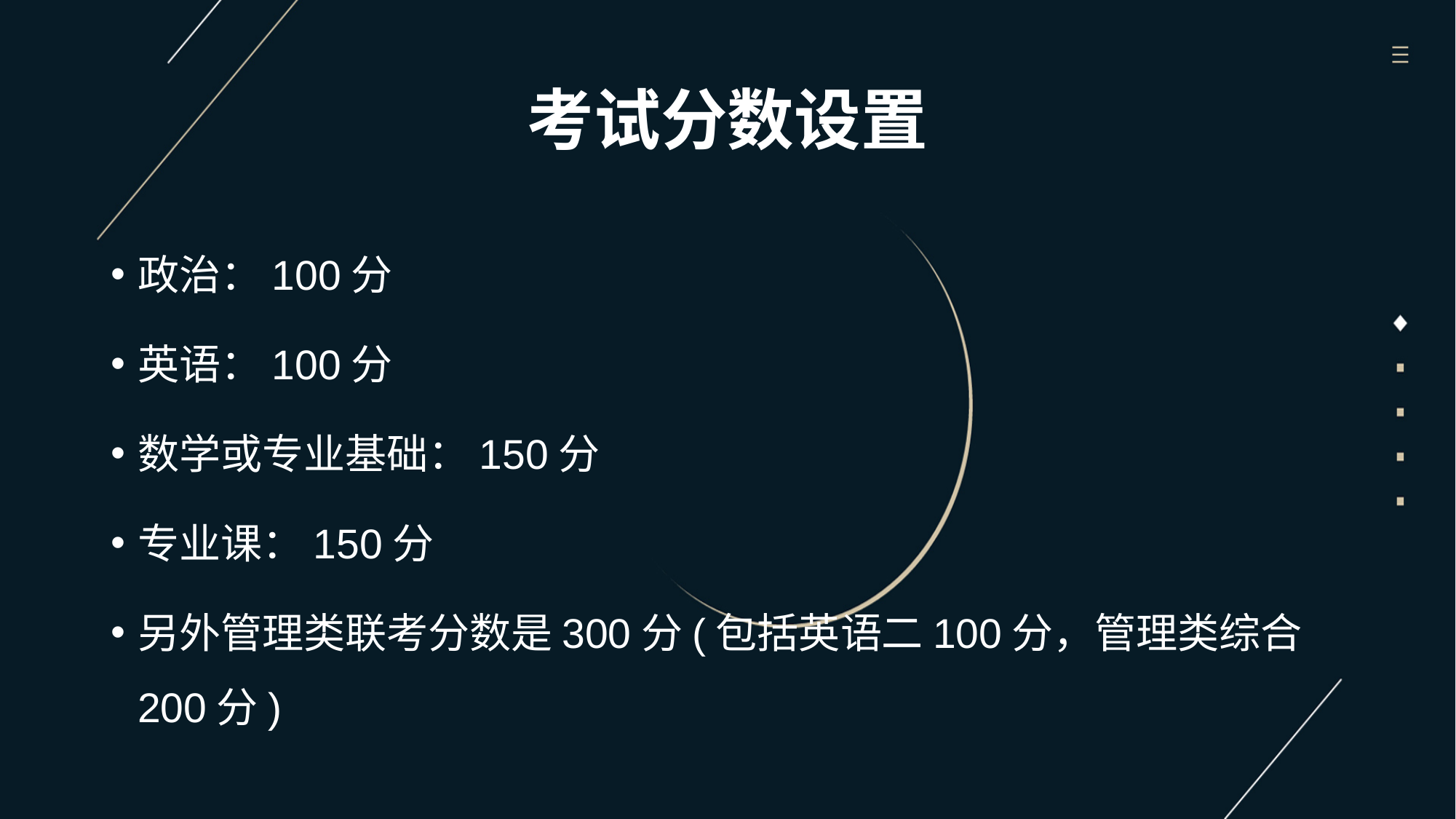

# 考试分数设置
政治：100分
英语：100分
数学或专业基础：150分
专业课：150分
另外管理类联考分数是300分(包括英语二100分，管理类综合200分)